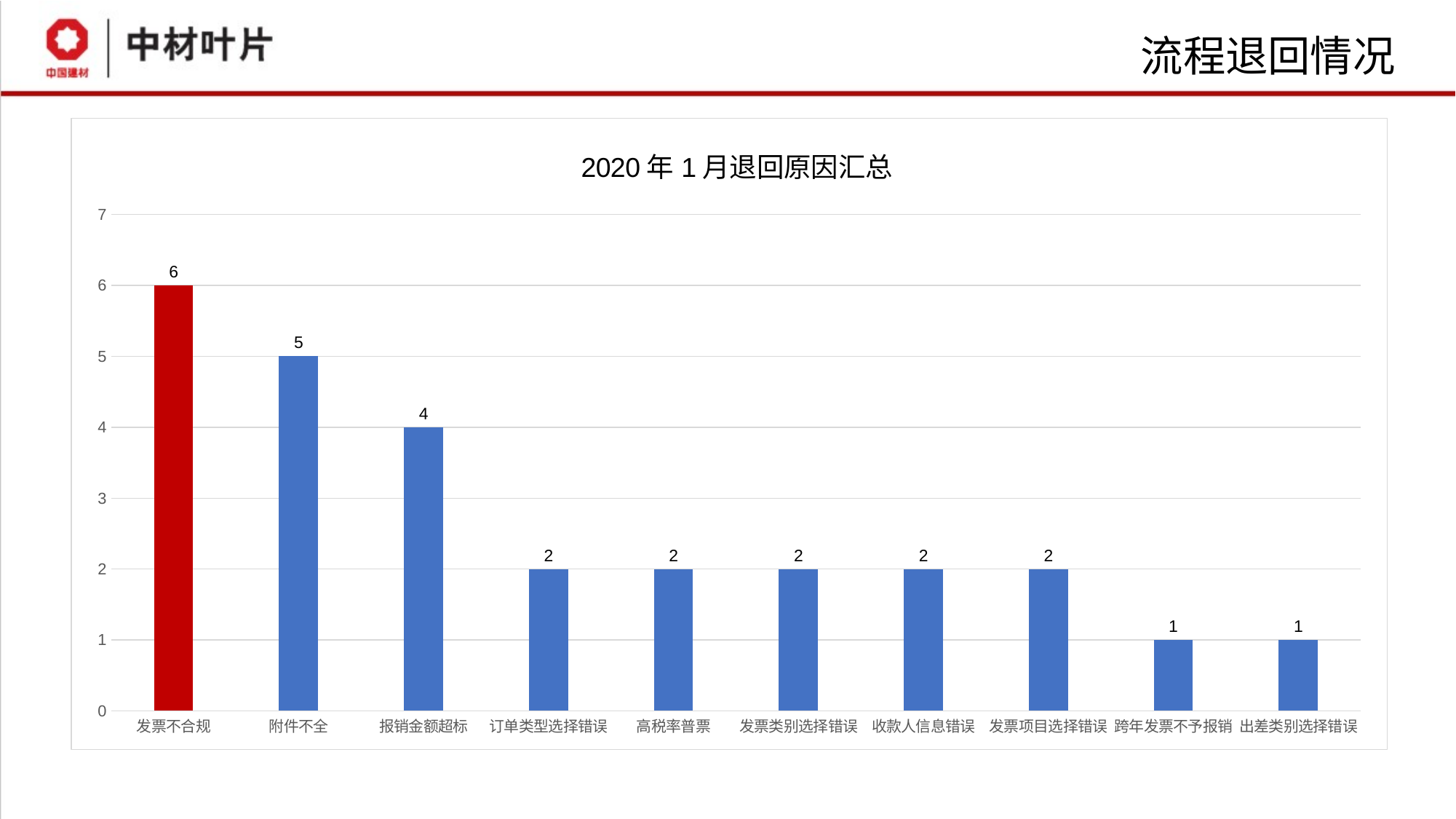

流程退回情况

### Chart: 2020年1月退回原因汇总

| Category | 汇总 |
|---|---|
| 发票不合规 | 6.0 |
| 附件不全 | 5.0 |
| 报销金额超标 | 4.0 |
| 订单类型选择错误 | 2.0 |
| 高税率普票 | 2.0 |
| 发票类别选择错误 | 2.0 |
| 收款人信息错误 | 2.0 |
| 发票项目选择错误 | 2.0 |
| 跨年发票不予报销 | 1.0 |
| 出差类别选择错误 | 1.0 |